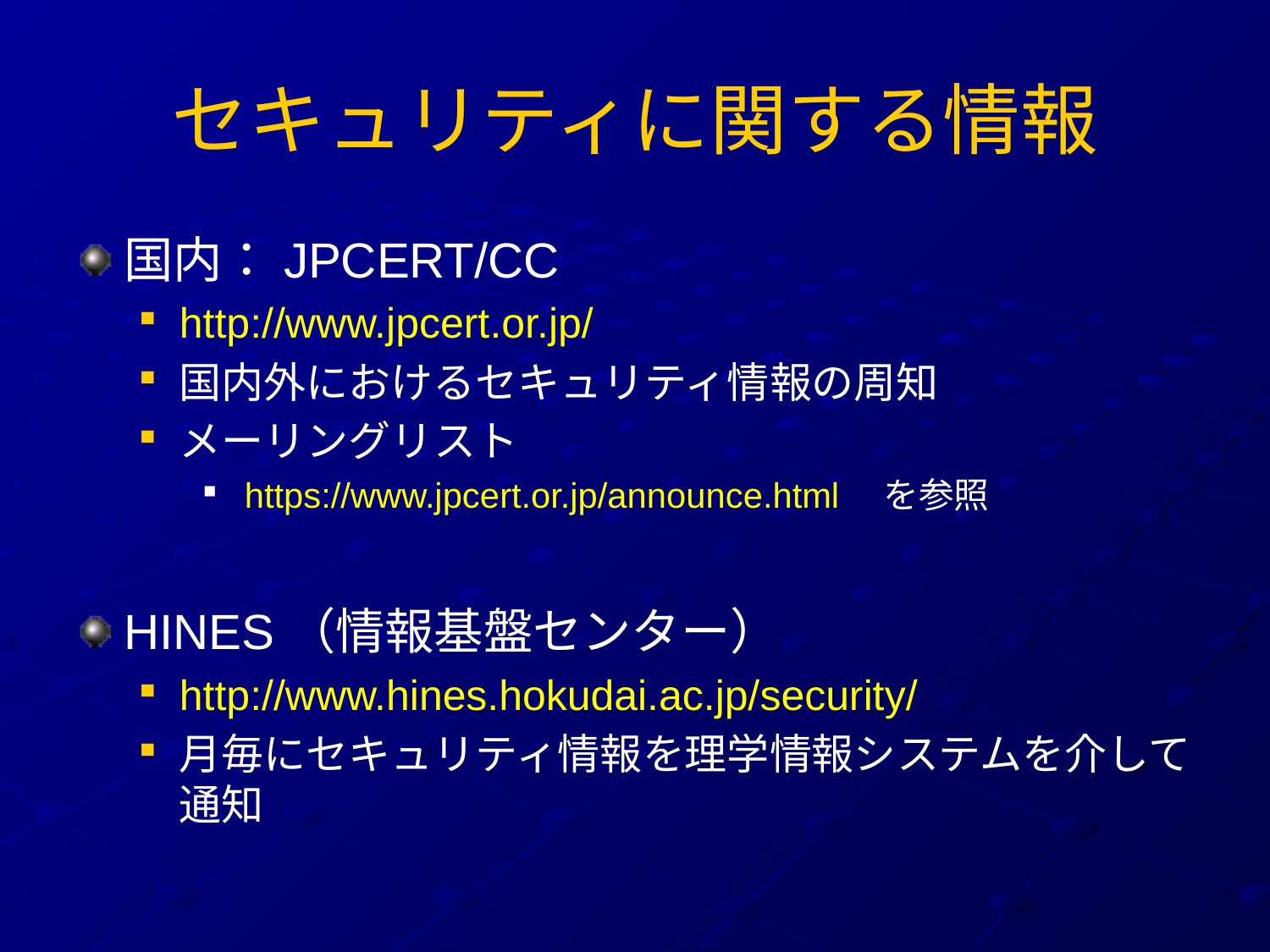

# セキュリティに関する情報
国内：JPCERT/CC
http://www.jpcert.or.jp/
国内外におけるセキュリティ情報の周知
メーリングリスト
 https://www.jpcert.or.jp/announce.html　を参照

HINES（情報基盤センター）
http://www.hines.hokudai.ac.jp/security/
月毎にセキュリティ情報を理学情報システムを介して通知